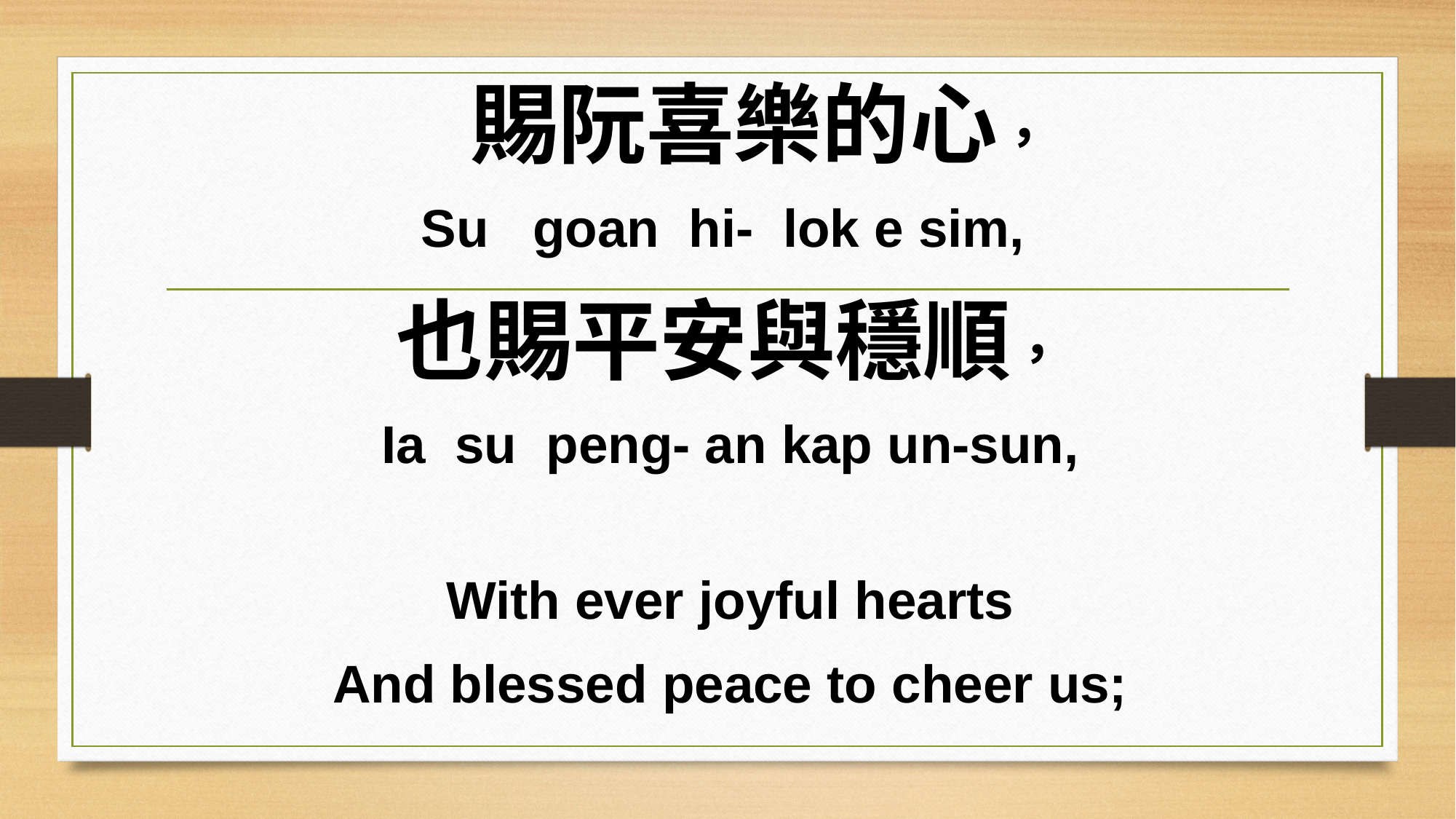

賜阮喜樂的心，
Su   goan  hi-  lok e sim,
也賜平安與穩順，
Ia  su  peng- an kap un-sun,

With ever joyful hearts
And blessed peace to cheer us;